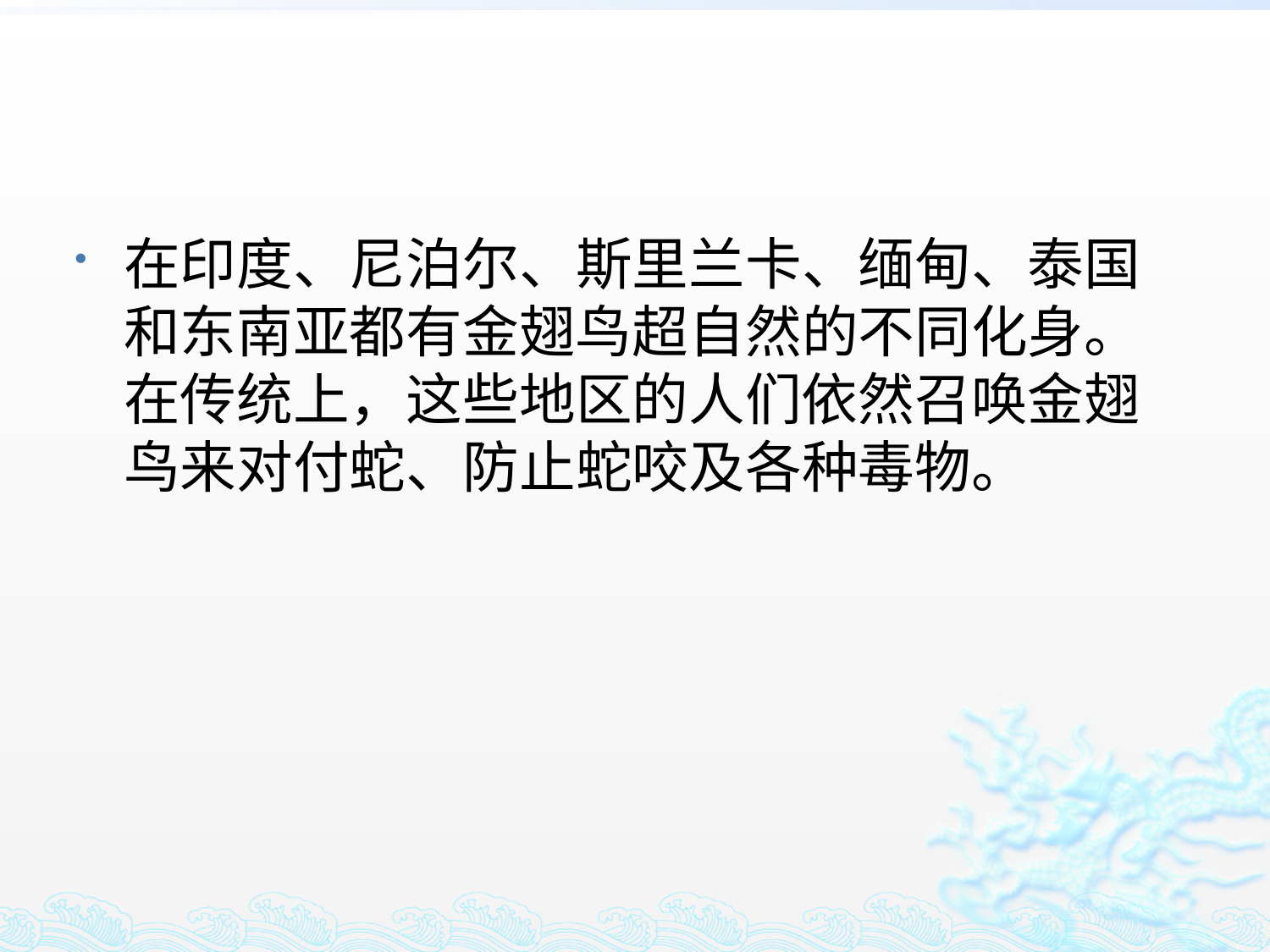

在印度、尼泊尔、斯里兰卡、缅甸、泰国和东南亚都有金翅鸟超自然的不同化身。在传统上，这些地区的人们依然召唤金翅鸟来对付蛇、防止蛇咬及各种毒物。